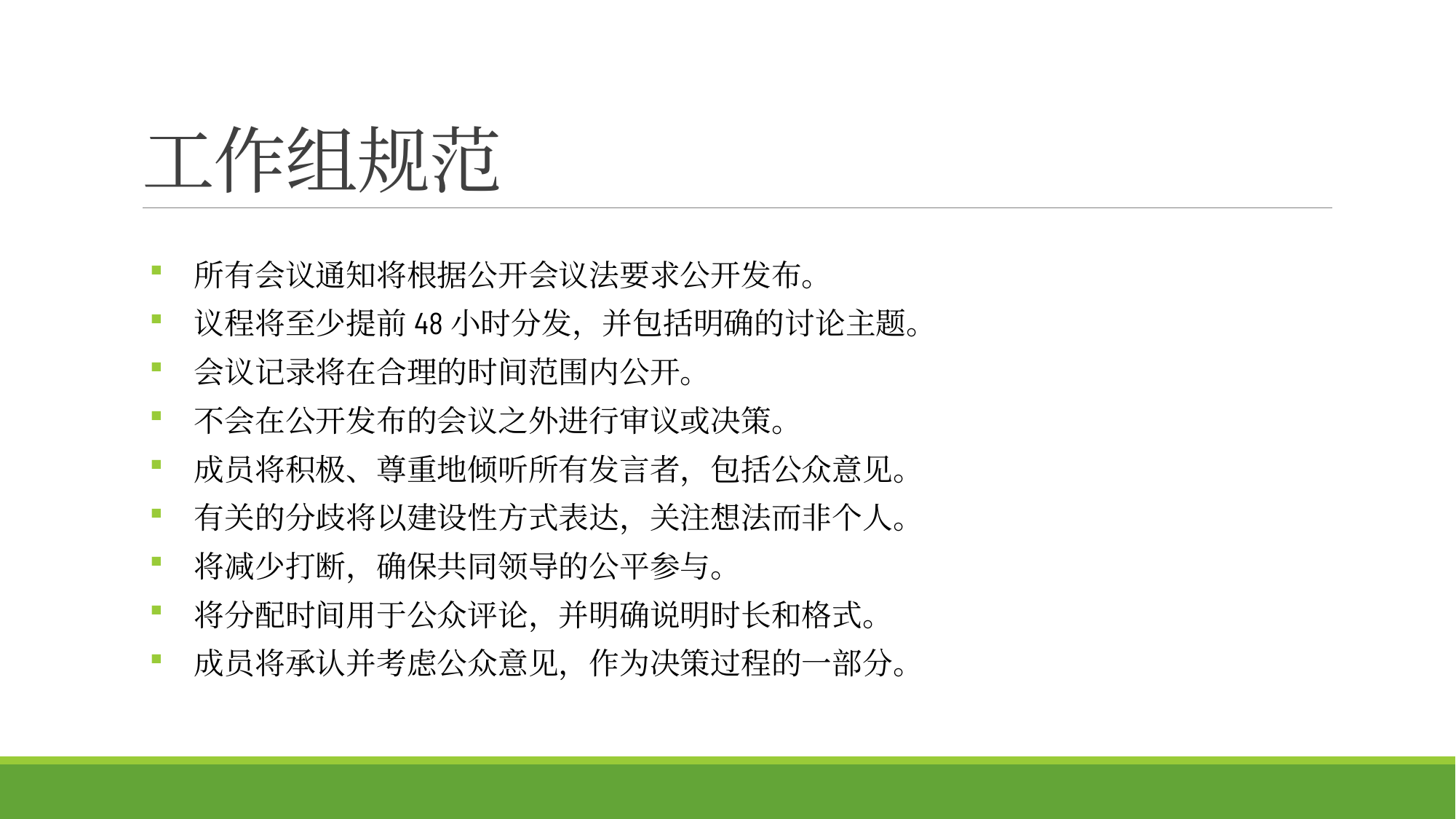

# 工作组规范
  所有会议通知将根据公开会议法要求公开发布。
  议程将至少提前48小时分发，并包括明确的讨论主题。
  会议记录将在合理的时间范围内公开。
  不会在公开发布的会议之外进行审议或决策。
  成员将积极、尊重地倾听所有发言者，包括公众意见。
  有关的分歧将以建设性方式表达，关注想法而非个人。
  将减少打断，确保共同领导的公平参与。
  将分配时间用于公众评论，并明确说明时长和格式。
  成员将承认并考虑公众意见，作为决策过程的一部分。